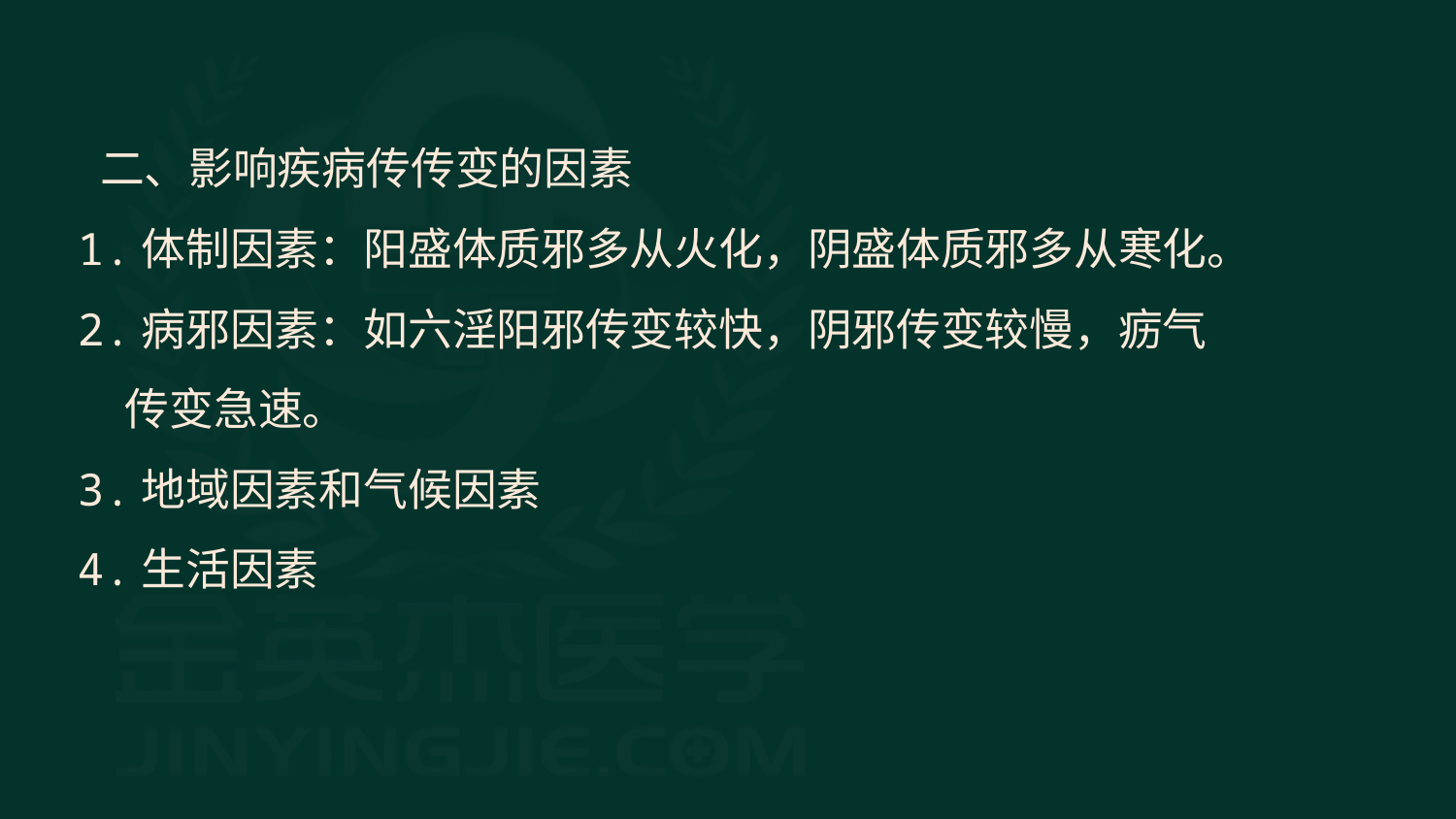

二、影响疾病传传变的因素
1.体制因素：阳盛体质邪多从火化，阴盛体质邪多从寒化。
2.病邪因素：如六淫阳邪传变较快，阴邪传变较慢，疬气传变急速。
3.地域因素和气候因素
4.生活因素